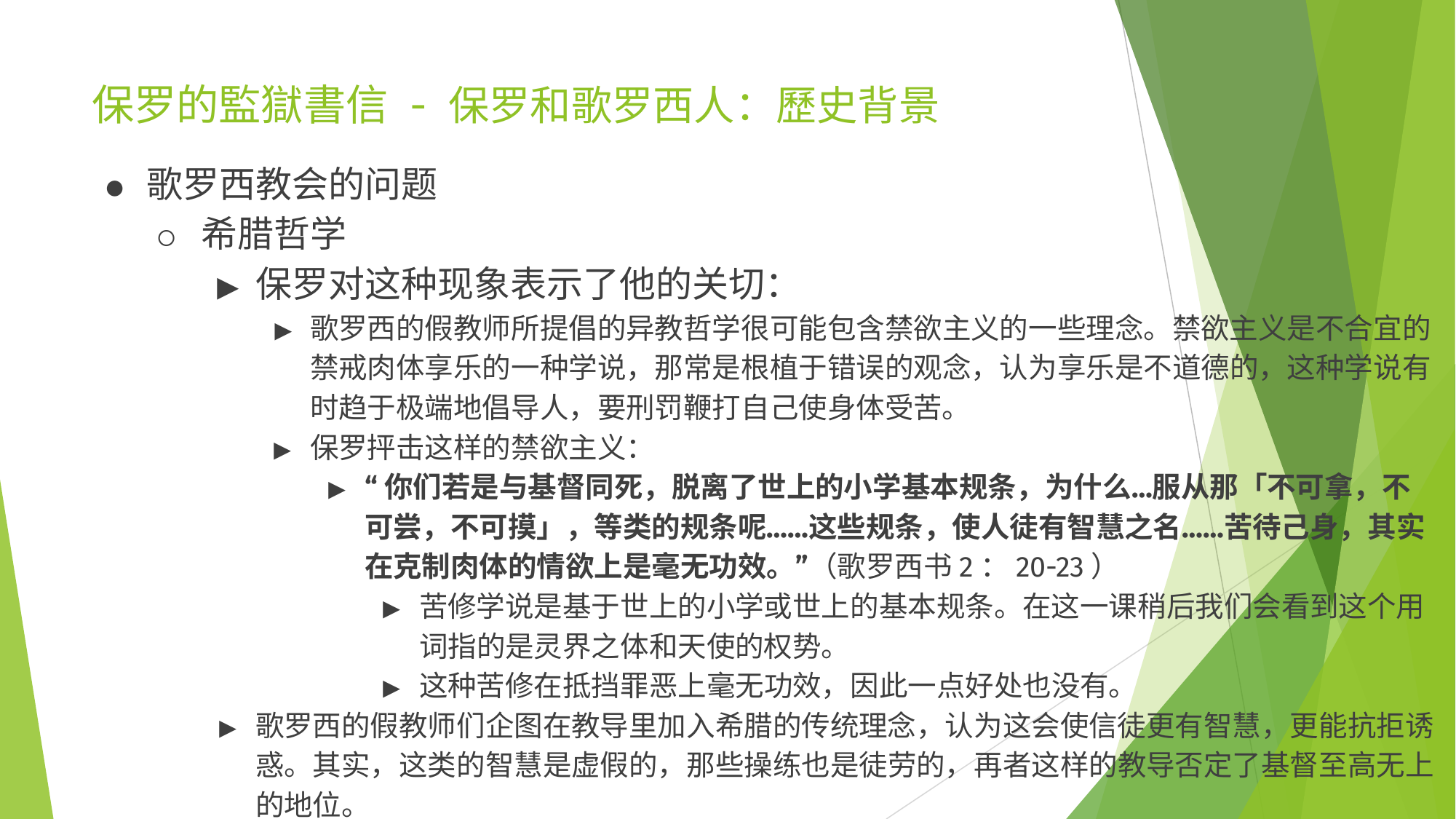

# 保罗的監獄書信 - 保罗和歌罗西人：歷史背景
歌罗西教会的问题
希腊哲学
保罗对这种现象表示了他的关切：
歌罗西的假教师所提倡的异教哲学很可能包含禁欲主义的一些理念。禁欲主义是不合宜的禁戒肉体享乐的一种学说，那常是根植于错误的观念，认为享乐是不道德的，这种学说有时趋于极端地倡导人，要刑罚鞭打自己使身体受苦。
保罗抨击这样的禁欲主义：
“你们若是与基督同死，脱离了世上的小学基本规条，为什么…服从那「不可拿，不可尝，不可摸」，等类的规条呢……这些规条，使人徒有智慧之名……苦待己身，其实在克制肉体的情欲上是毫无功效。”（歌罗西书2：20-23）
苦修学说是基于世上的小学或世上的基本规条。在这一课稍后我们会看到这个用词指的是灵界之体和天使的权势。
这种苦修在抵挡罪恶上毫无功效，因此一点好处也没有。
歌罗西的假教师们企图在教导里加入希腊的传统理念，认为这会使信徒更有智慧，更能抗拒诱惑。其实，这类的智慧是虚假的，那些操练也是徒劳的，再者这样的教导否定了基督至高无上的地位。